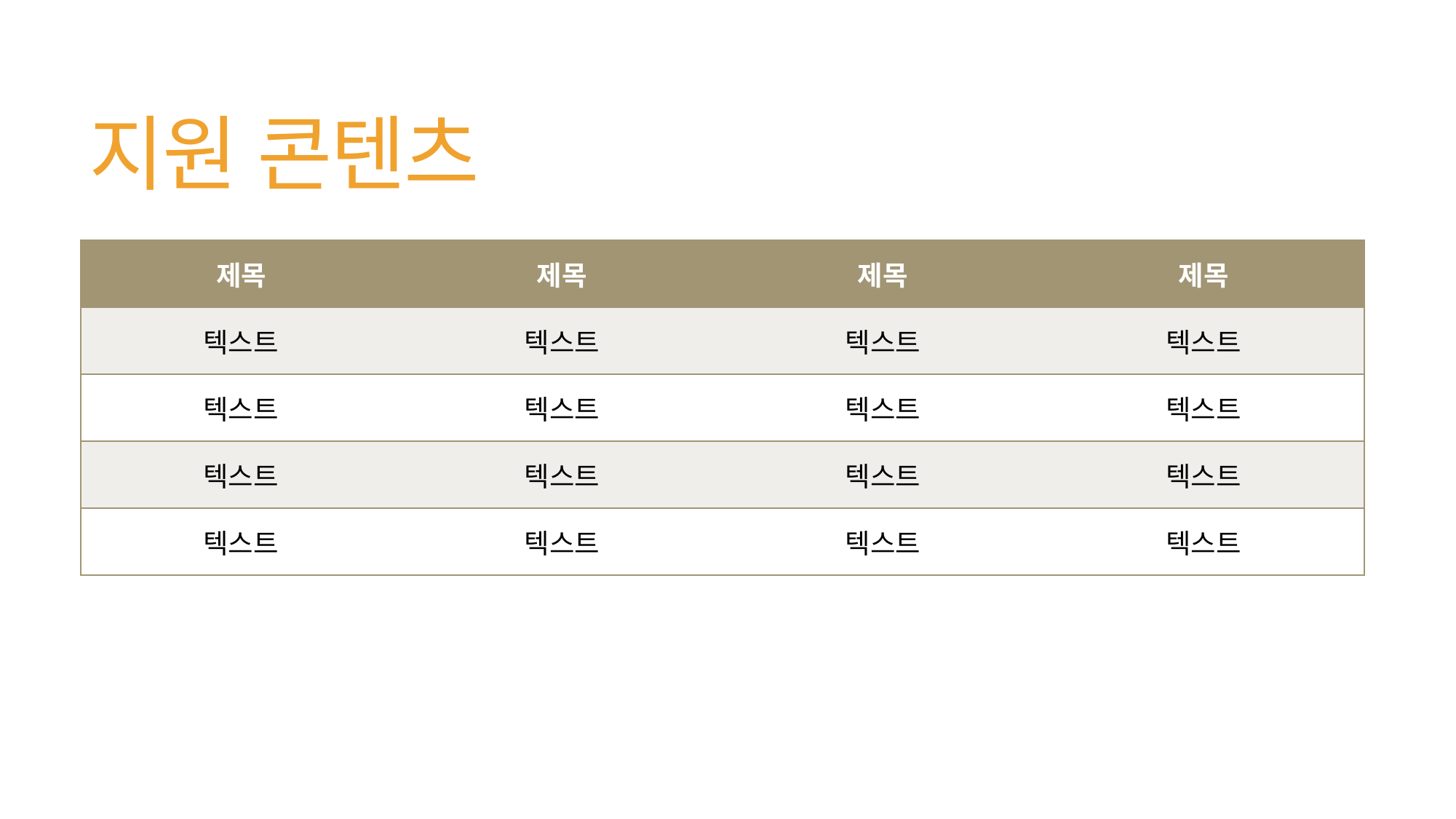

# 지원 콘텐츠
| 제목 | 제목 | 제목 | 제목 |
| --- | --- | --- | --- |
| 텍스트 | 텍스트 | 텍스트 | 텍스트 |
| 텍스트 | 텍스트 | 텍스트 | 텍스트 |
| 텍스트 | 텍스트 | 텍스트 | 텍스트 |
| 텍스트 | 텍스트 | 텍스트 | 텍스트 |